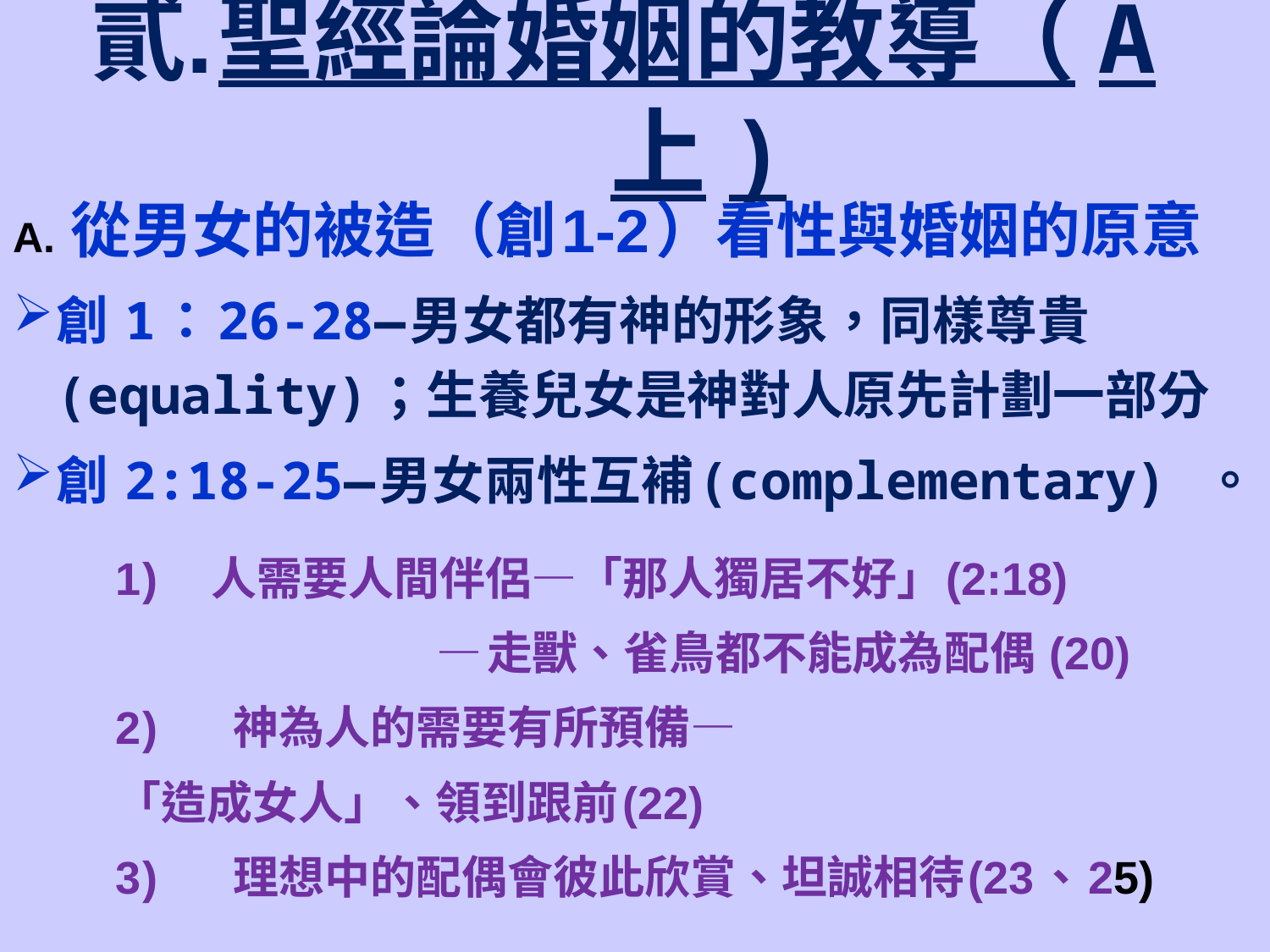

聖經論婚姻的教導（A上)

A. 從男女的被造（創1-2）看性與婚姻的原意
創 1：26-28—男女都有神的形象，同樣尊貴(equality)；生養兒女是神對人原先計劃一部分
創 2:18-25—男女兩性互補(complementary) 。

人需要人間伴侶—「那人獨居不好」(2:18)
                               —走獸、雀鳥都不能成為配偶 (20)
神為人的需要有所預備—
		「造成女人」、領到跟前(22)
理想中的配偶會彼此欣賞、坦誠相待(23、25)